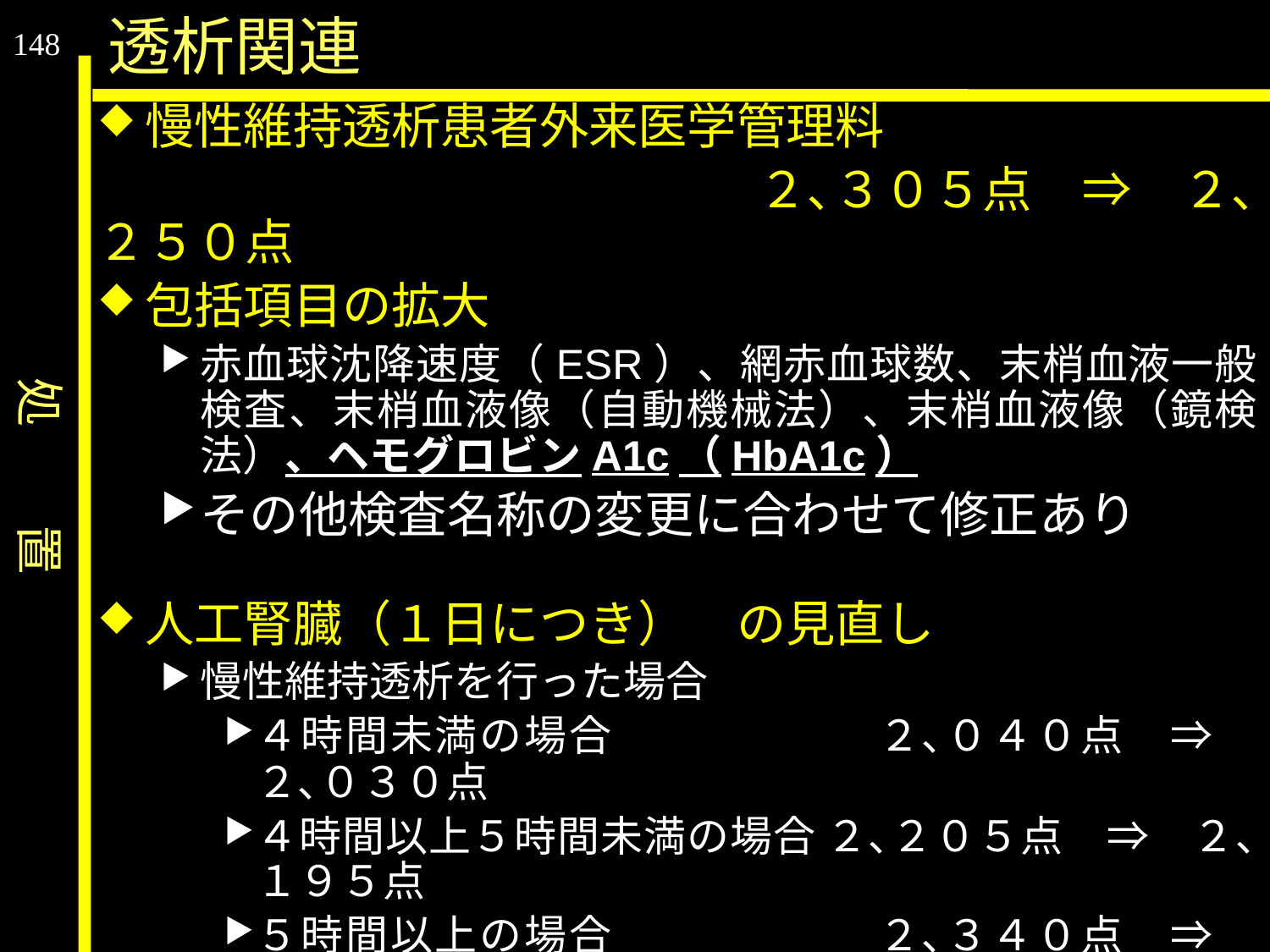

処　　置
透析関連
148

慢性維持透析患者外来医学管理料
				　　　２､３０５点　⇒　２､２５０点
包括項目の拡大
赤血球沈降速度（ESR）、網赤血球数、末梢血液一般検査、末梢血液像（自動機械法）、末梢血液像（鏡検法）、ヘモグロビンA1c（HbA1c）
その他検査名称の変更に合わせて修正あり

人工腎臓（１日につき）　の見直し
慢性維持透析を行った場合
４時間未満の場合		　　２､０４０点　⇒　２､０３０点
４時間以上５時間未満の場合 ２､２０５点　⇒　２､１９５点
５時間以上の場合		　　２､３４０点　⇒　２､３３０点
慢性維持透析濾過（複雑なもの）を行った場合
					　　２､２５５点　⇒　２､２４５点